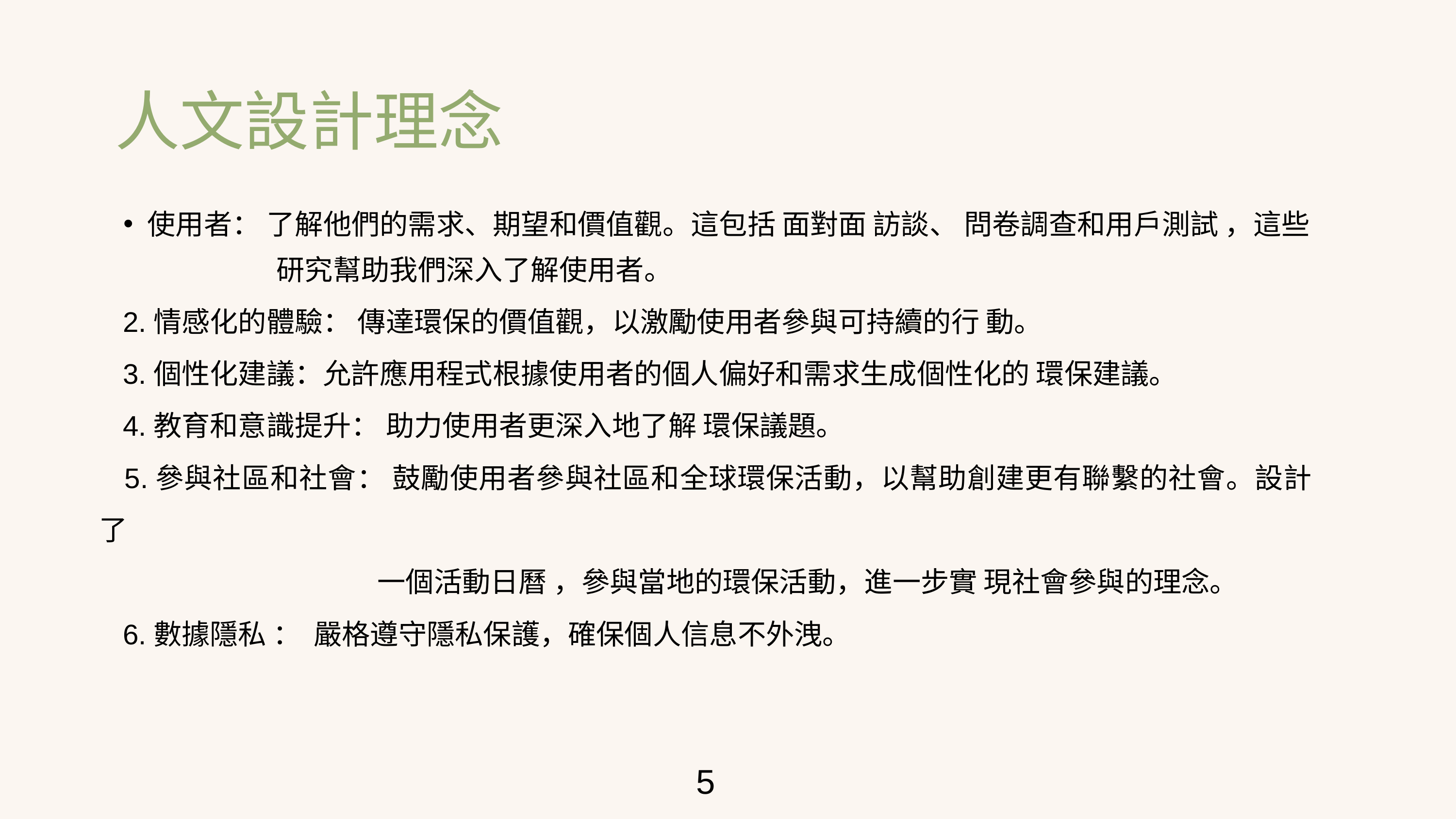

人文設計理念
使用者： 了解他們的需求、期望和價值觀。這包括 面對面 訪談、 問卷調查和用戶測試 ，這些
                           研究幫助我們深入了解使用者。
   2.情感化的體驗： 傳達環保的價值觀，以激勵使用者參與可持續的行 動。
   3.個性化建議：允許應用程式根據使用者的個人偏好和需求生成個性化的 環保建議。
   4.教育和意識提升： 助力使用者更深入地了解 環保議題。
   5.參與社區和社會： 鼓勵使用者參與社區和全球環保活動，以幫助創建更有聯繫的社會。設計了
                                           一個活動日曆 ，參與當地的環保活動，進一步實 現社會參與的理念。
   6.數據隱私 ：  嚴格遵守隱私保護，確保個人信息不外洩。
5